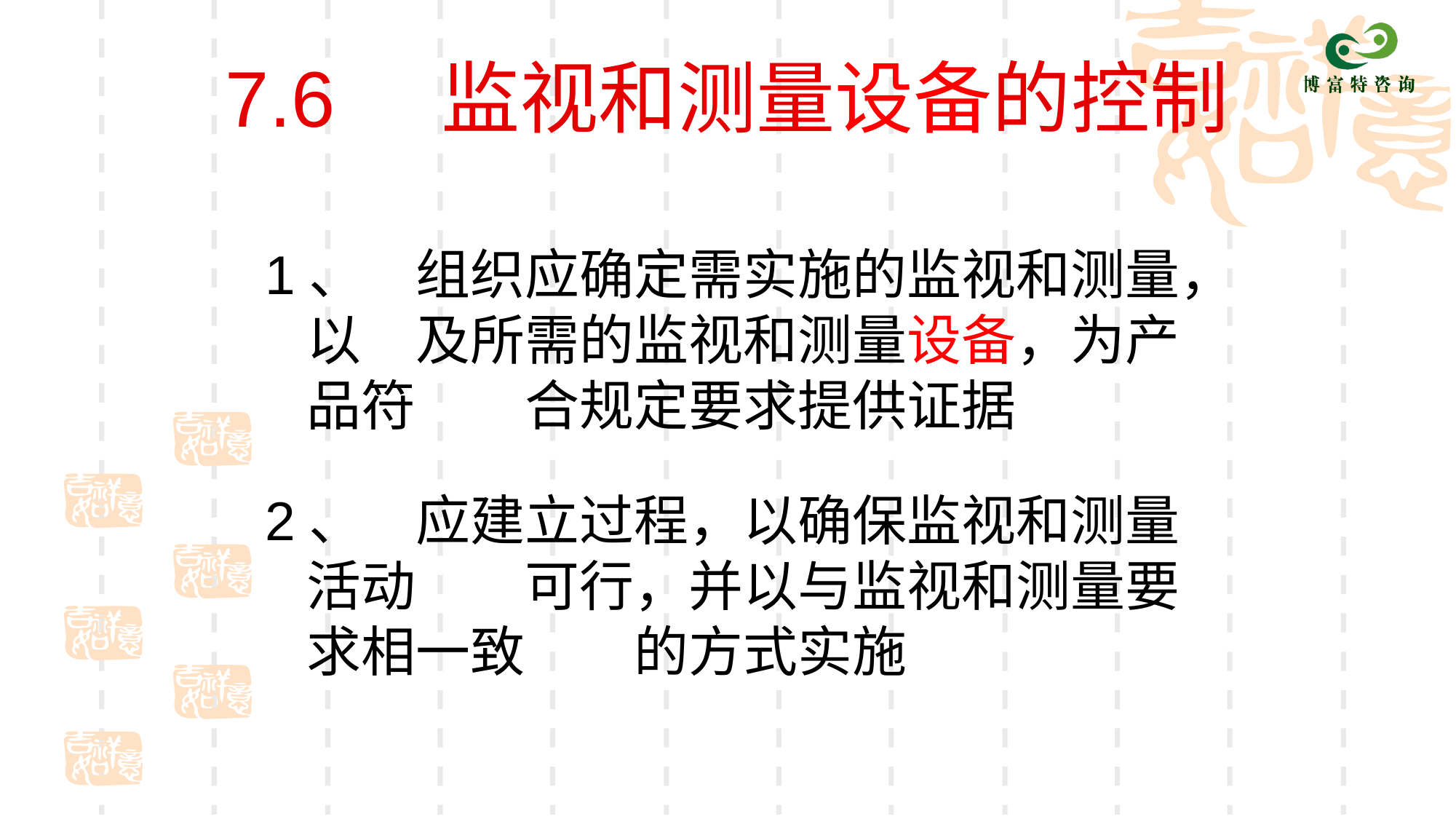

# 7.6    监视和测量设备的控制

1、	组织应确定需实施的监视和测量，以	及所需的监视和测量设备，为产品符	合规定要求提供证据

2、	应建立过程，以确保监视和测量活动	可行，并以与监视和测量要求相一致	的方式实施